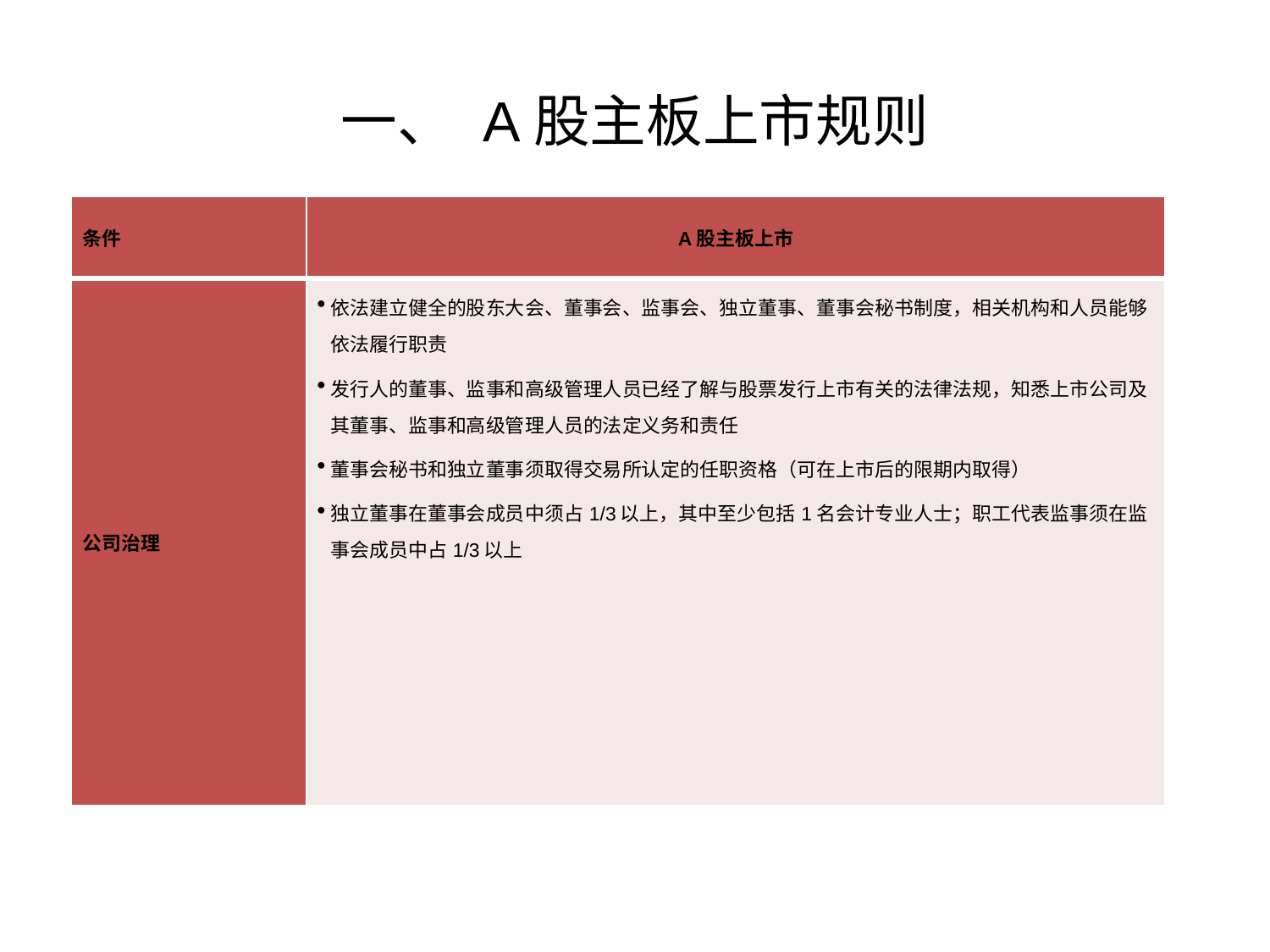

一、 A股主板上市规则
| 条件 | A股主板上市 |
| --- | --- |
| 公司治理 | 依法建立健全的股东大会、董事会、监事会、独立董事、董事会秘书制度，相关机构和人员能够依法履行职责 发行人的董事、监事和高级管理人员已经了解与股票发行上市有关的法律法规，知悉上市公司及其董事、监事和高级管理人员的法定义务和责任 董事会秘书和独立董事须取得交易所认定的任职资格（可在上市后的限期内取得） 独立董事在董事会成员中须占1/3以上，其中至少包括1名会计专业人士；职工代表监事须在监事会成员中占1/3以上 |